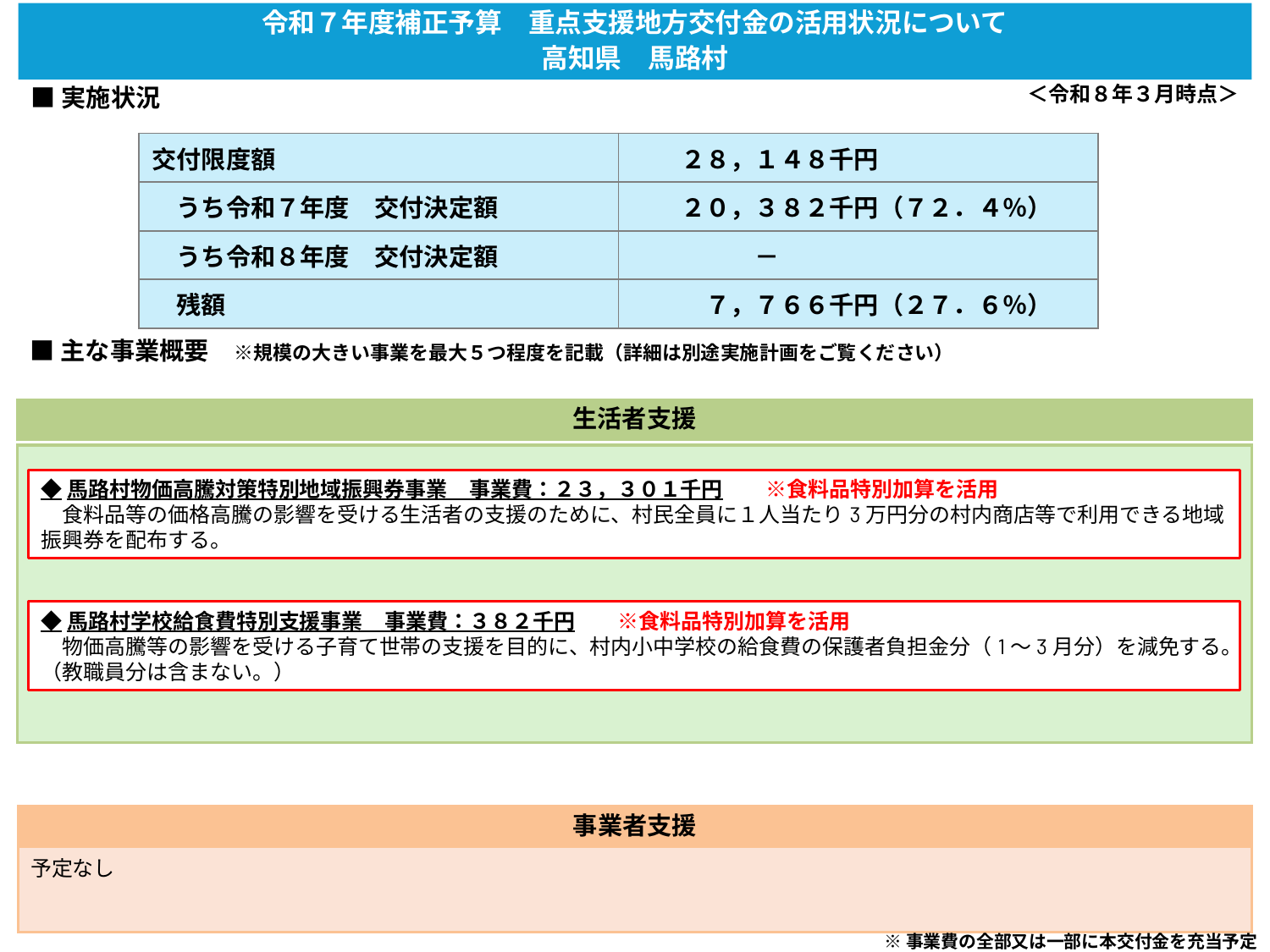

令和７年度補正予算　重点支援地方交付金の活用状況について
高知県　馬路村
＜令和８年３月時点＞
■実施状況
| 交付限度額 | ２８，１４８千円 |
| --- | --- |
| うち令和７年度　交付決定額 | ２０，３８２千円（７２．４％） |
| うち令和８年度　交付決定額 | － |
| 残額 | ７，７６６千円（２７．６％） |
■主な事業概要　※規模の大きい事業を最大５つ程度を記載（詳細は別途実施計画をご覧ください）
生活者支援

◆馬路村物価高騰対策特別地域振興券事業　事業費：２３，３０１千円　　※食料品特別加算を活用
　食料品等の価格高騰の影響を受ける生活者の支援のために、村民全員に１人当たり3万円分の村内商店等で利用できる地域振興券を配布する。
◆馬路村学校給食費特別支援事業　事業費：３８２千円　　※食料品特別加算を活用
　物価高騰等の影響を受ける子育て世帯の支援を目的に、村内小中学校の給食費の保護者負担金分（1～3月分）を減免する。（教職員分は含まない。）
予定なし
事業者支援
※事業費の全部又は一部に本交付金を充当予定